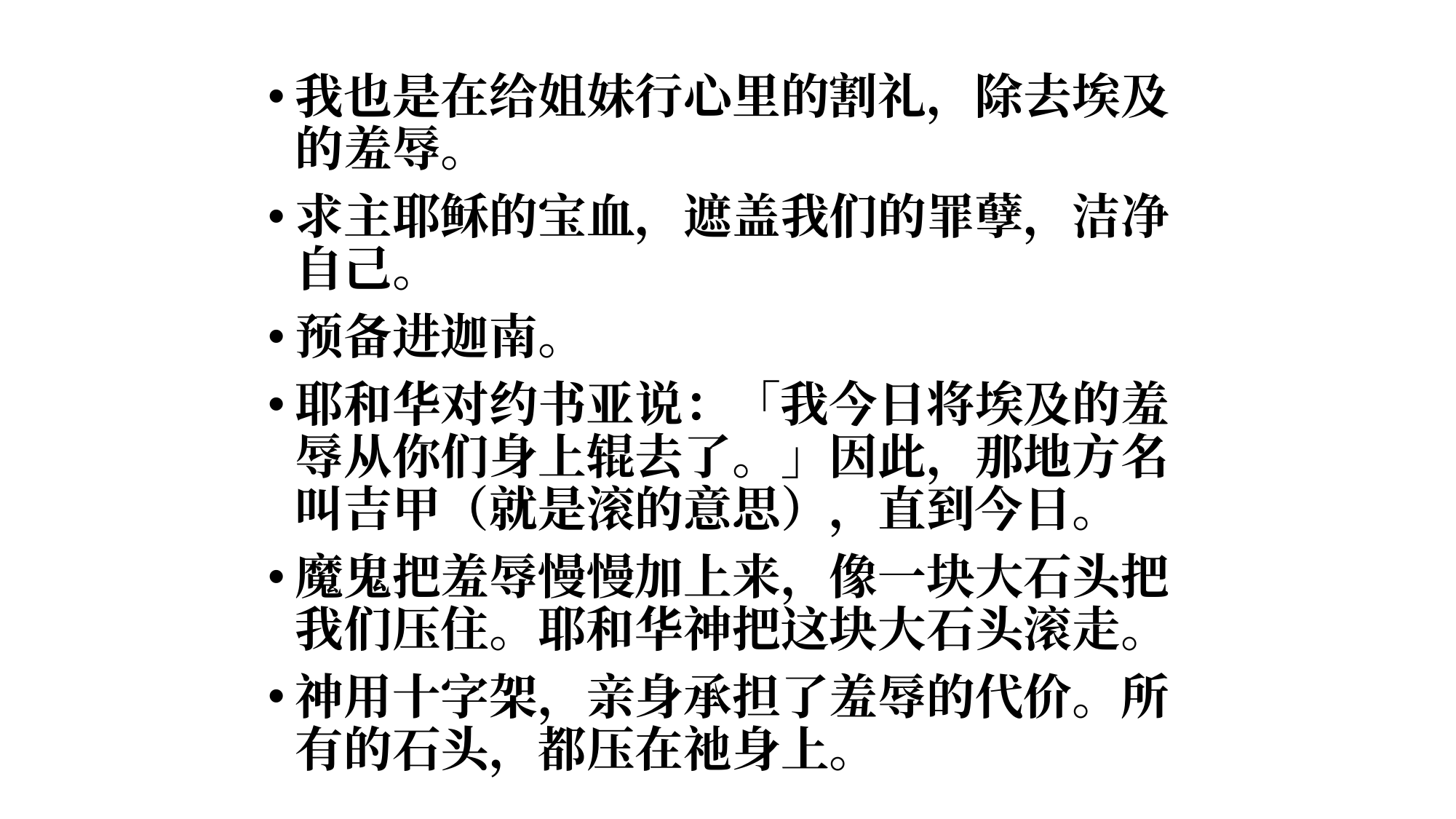

我也是在给姐妹行心里的割礼，除去埃及的羞辱。
求主耶稣的宝血，遮盖我们的罪孽，洁净自己。
预备进迦南。
耶和华对约书亚说：「我今日将埃及的羞辱从你们身上辊去了。」因此，那地方名叫吉甲（就是滚的意思），直到今日。
魔鬼把羞辱慢慢加上来，像一块大石头把我们压住。耶和华神把这块大石头滚走。
神用十字架，亲身承担了羞辱的代价。所有的石头，都压在祂身上。